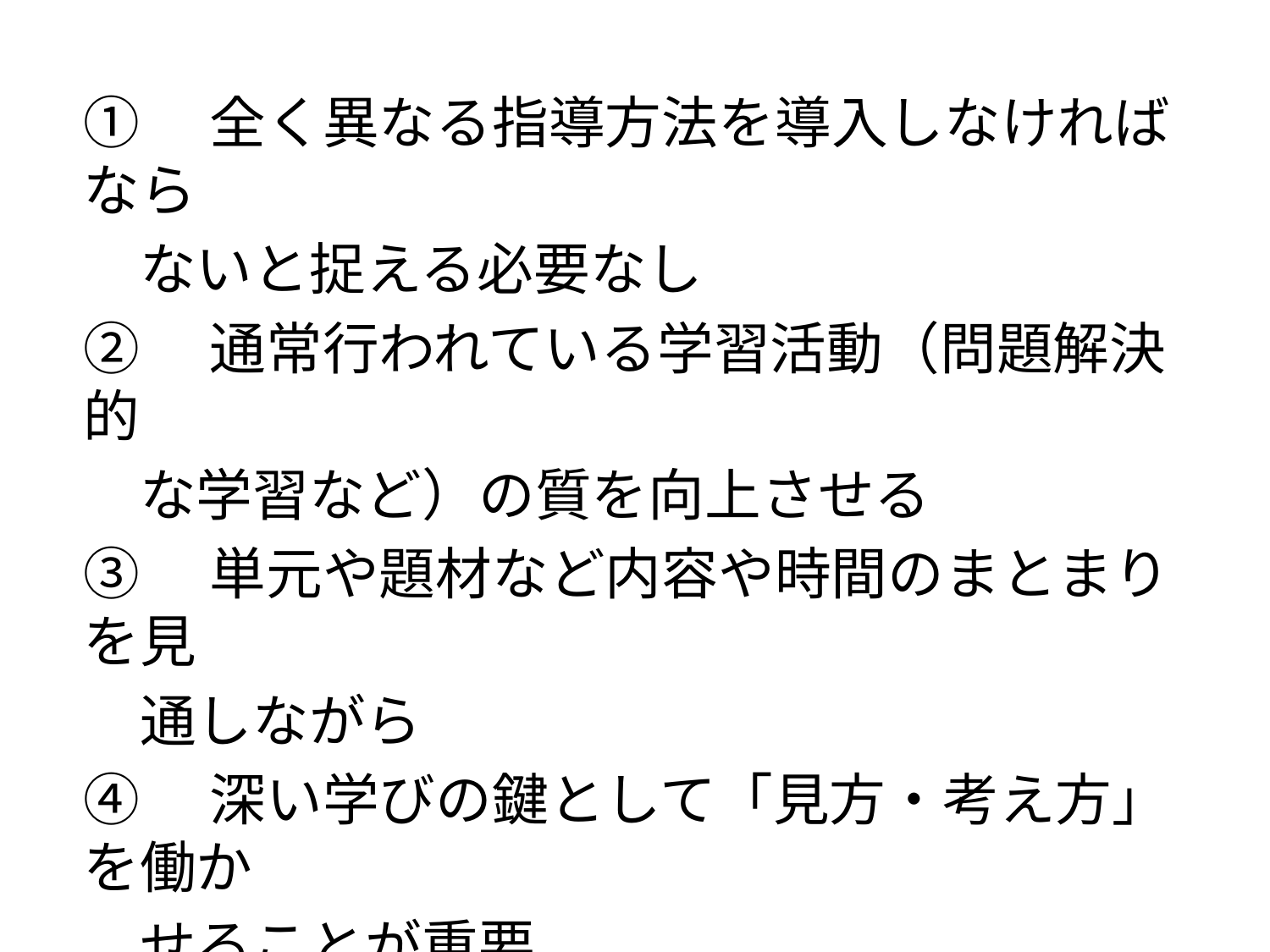

①　全く異なる指導方法を導入しなければなら
　ないと捉える必要なし
②　通常行われている学習活動（問題解決的
　な学習など）の質を向上させる
③　単元や題材など内容や時間のまとまりを見
　通しながら
④　深い学びの鍵として「見方・考え方」を働か
　せることが重要
⑤　基礎的・基本的な知識及び技能の習得に
　課題がある場合は、その確実な習得を